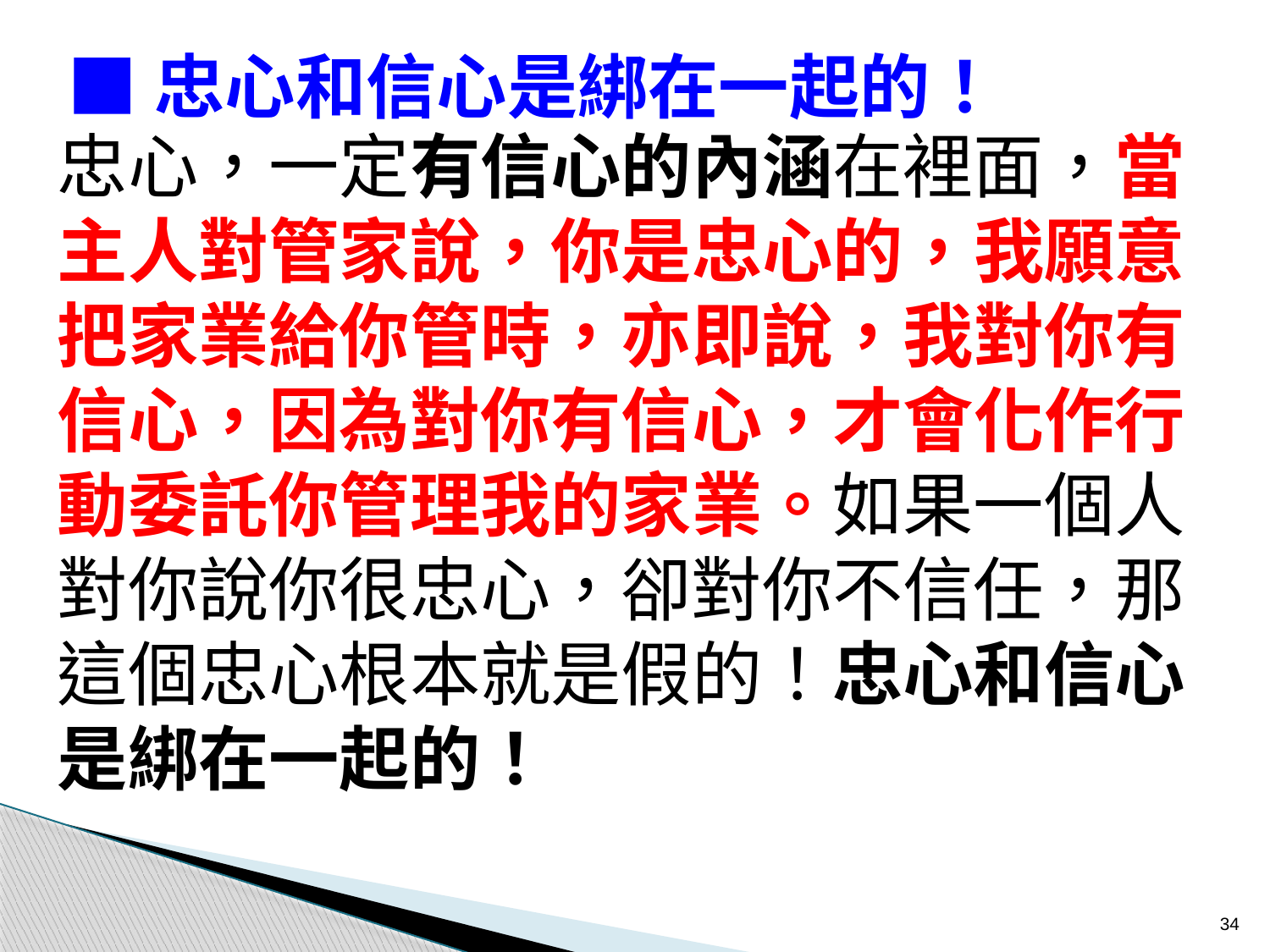

■忠心和信心是綁在一起的！
忠心，一定有信心的內涵在裡面，當主人對管家說，你是忠心的，我願意把家業給你管時，亦即說，我對你有信心，因為對你有信心，才會化作行動委託你管理我的家業。如果一個人對你說你很忠心，卻對你不信任，那這個忠心根本就是假的！忠心和信心是綁在一起的！
34